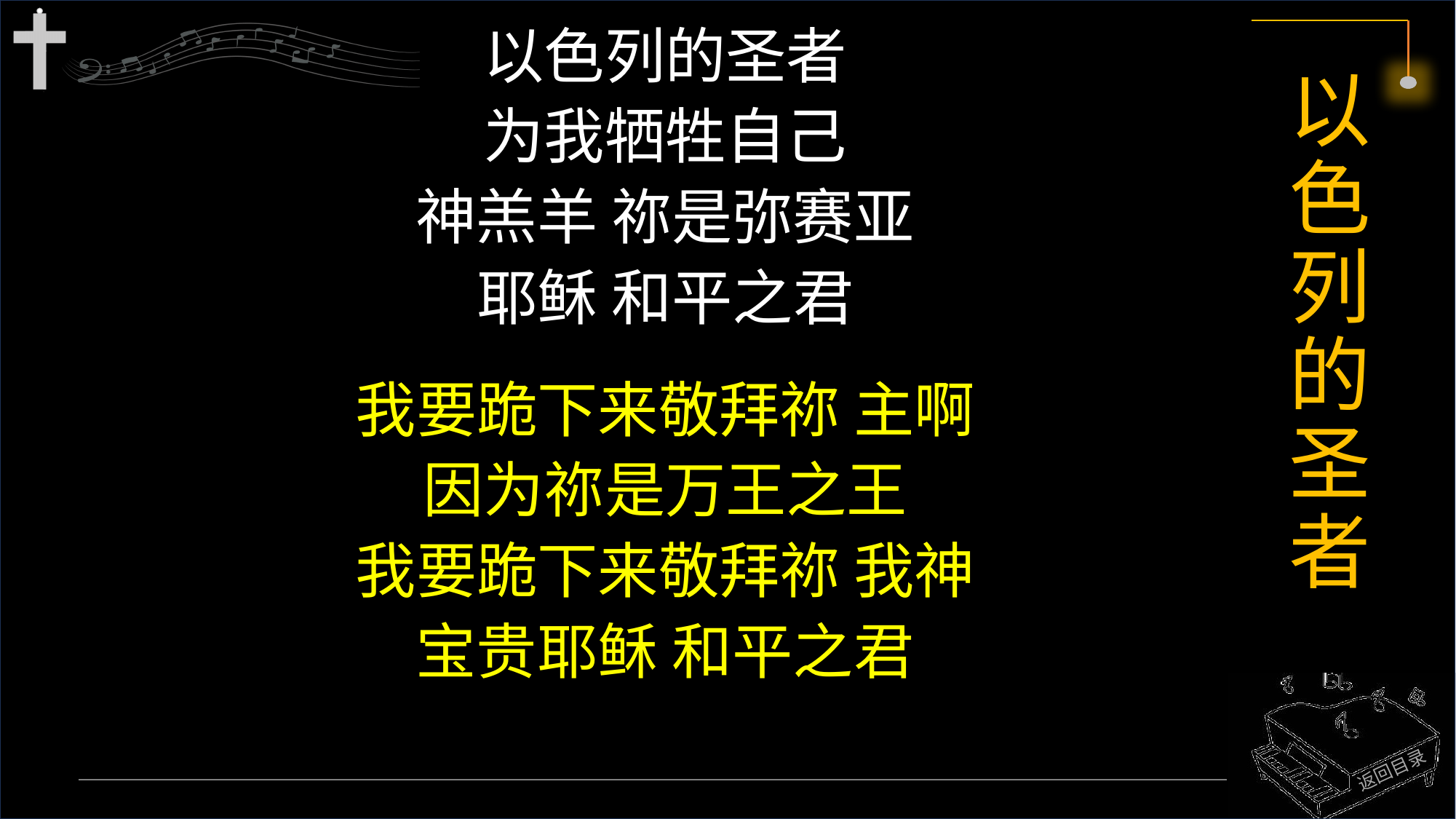

以色列的圣者
为我牺牲自己
神羔羊 祢是弥赛亚
耶稣 和平之君

我要跪下来敬拜祢 主啊
因为祢是万王之王
我要跪下来敬拜祢 我神
宝贵耶稣 和平之君
# 以色列的圣者